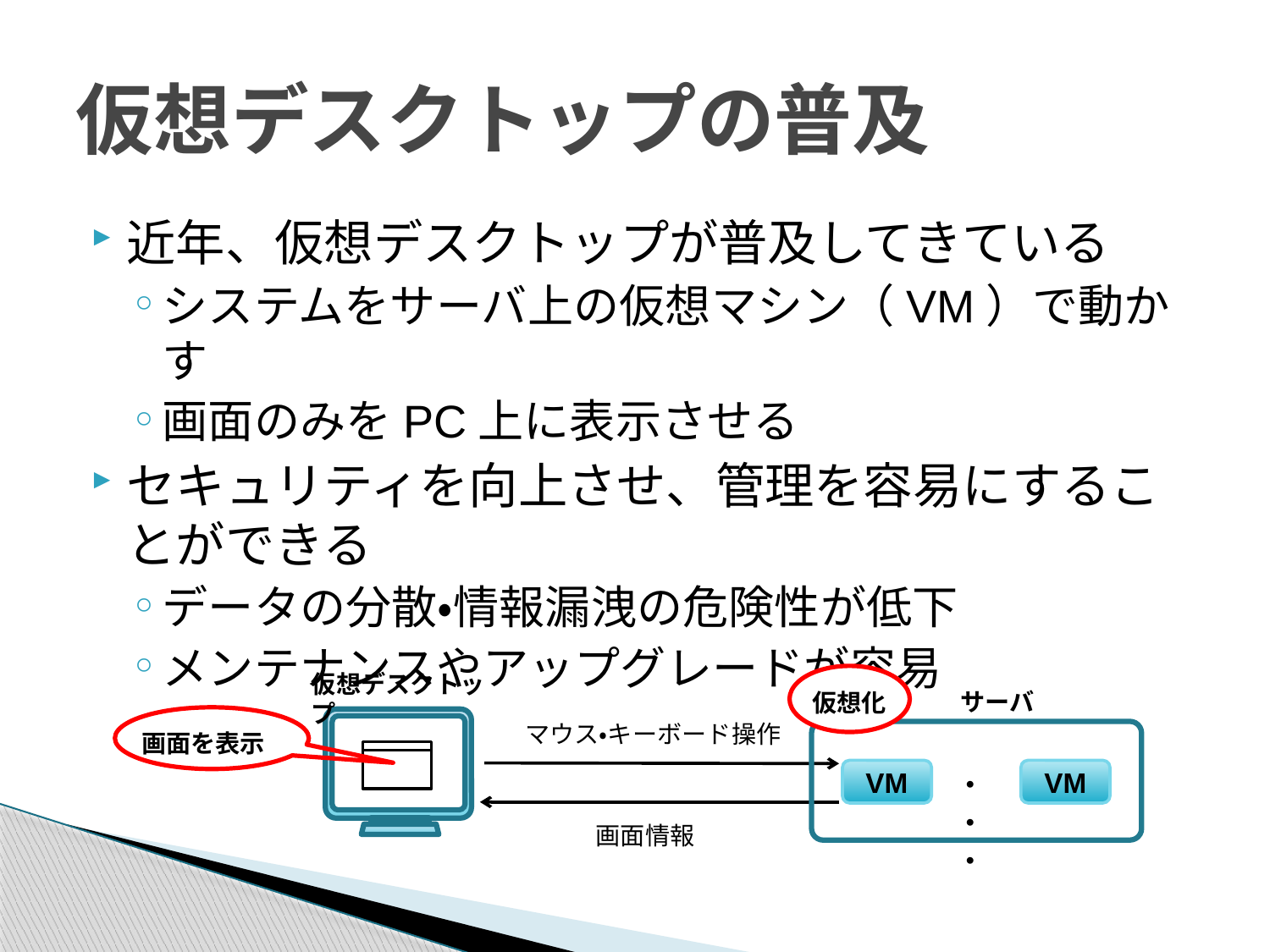

# 仮想デスクトップの普及
近年、仮想デスクトップが普及してきている
システムをサーバ上の仮想マシン（VM）で動かす
画面のみをPC上に表示させる
セキュリティを向上させ、管理を容易にすることができる
データの分散・情報漏洩の危険性が低下
メンテナンスやアップグレードが容易

仮想デスクトップ

仮想化
サーバ

画面を表示

マウス・キーボード操作

・・・
VM
VM
画面情報